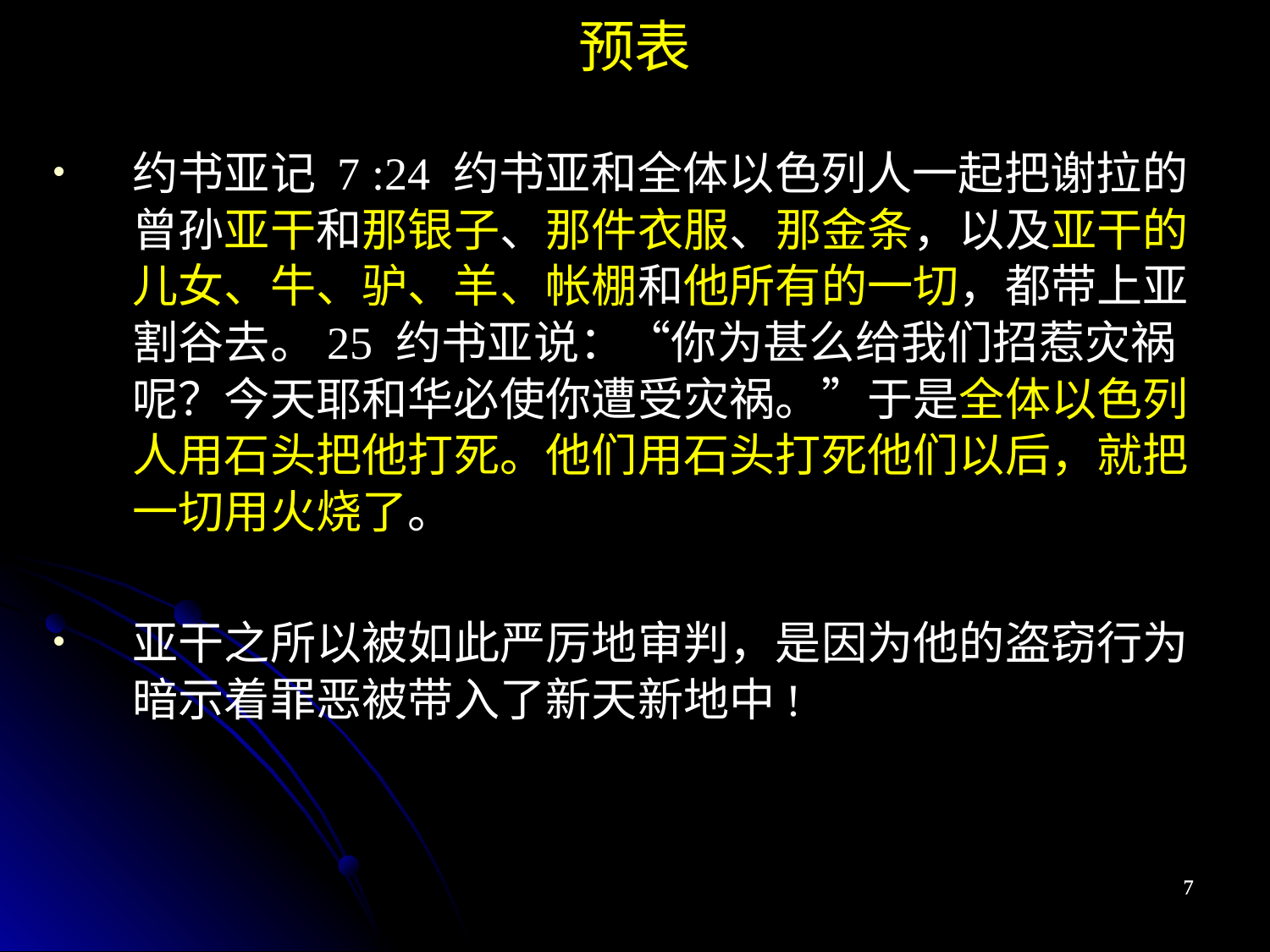

预表
约书亚记 7 :24 约书亚和全体以色列人一起把谢拉的曾孙亚干和那银子、那件衣服、那金条，以及亚干的儿女、牛、驴、羊、帐棚和他所有的一切，都带上亚割谷去。25 约书亚说：“你为甚么给我们招惹灾祸呢？今天耶和华必使你遭受灾祸。”于是全体以色列人用石头把他打死。他们用石头打死他们以后，就把一切用火烧了。

亚干之所以被如此严厉地审判，是因为他的盗窃行为暗示着罪恶被带入了新天新地中!
7
7